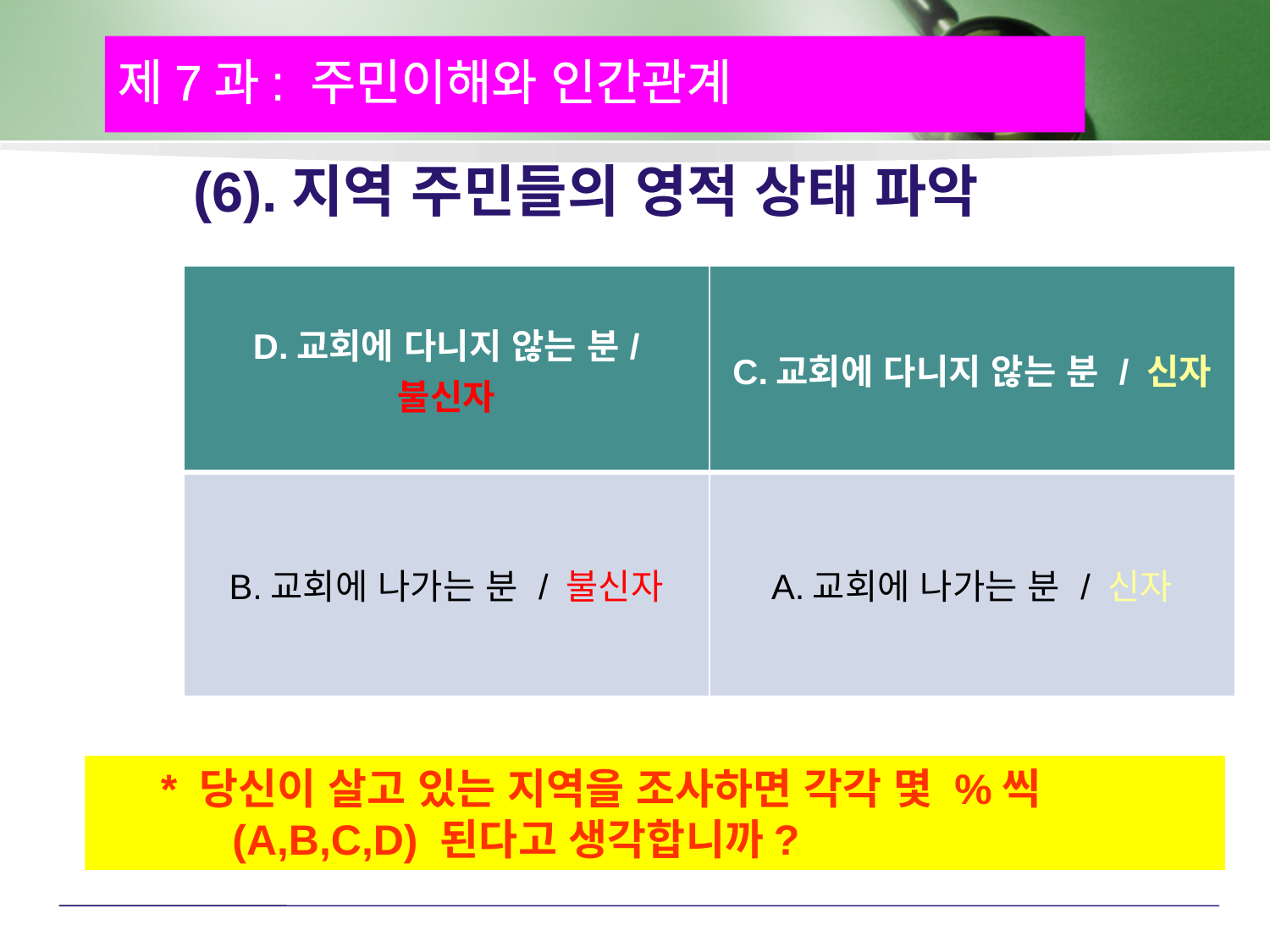

제7과: 주민이해와 인간관계
 (6).지역 주민들의 영적 상태 파악
| D.교회에 다니지 않는 분/ 불신자 | C.교회에 다니지 않는 분 / 신자 |
| --- | --- |
| B.교회에 나가는 분 / 불신자 | A.교회에 나가는 분 / 신자 |
* 당신이 살고 있는 지역을 조사하면 각각 몇 %씩 (A,B,C,D) 된다고 생각합니까?